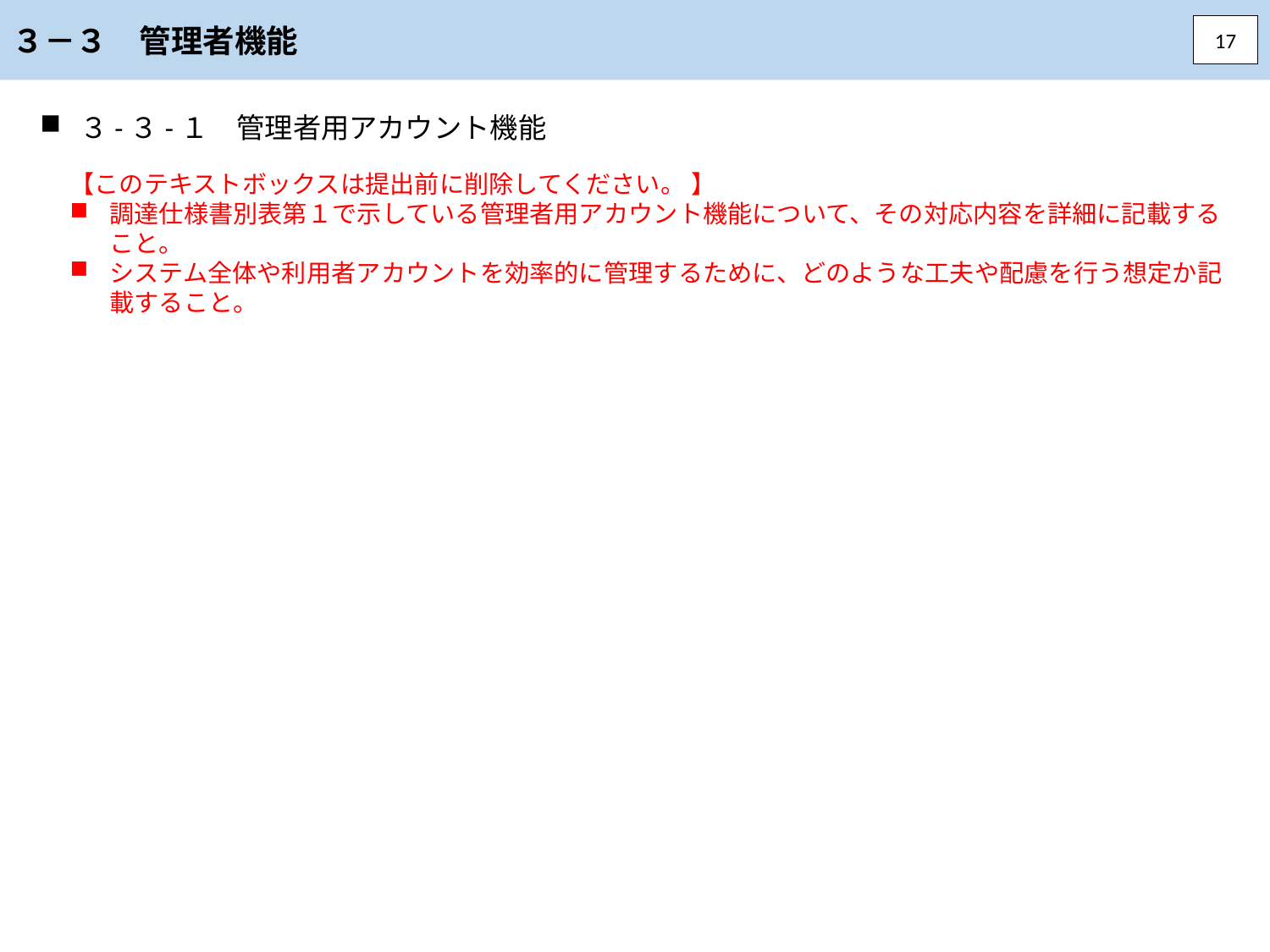

３－３　管理者機能
17
３-３-１　管理者用アカウント機能
【このテキストボックスは提出前に削除してください。 】
調達仕様書別表第１で示している管理者用アカウント機能について、その対応内容を詳細に記載すること。
システム全体や利用者アカウントを効率的に管理するために、どのような工夫や配慮を行う想定か記載すること。